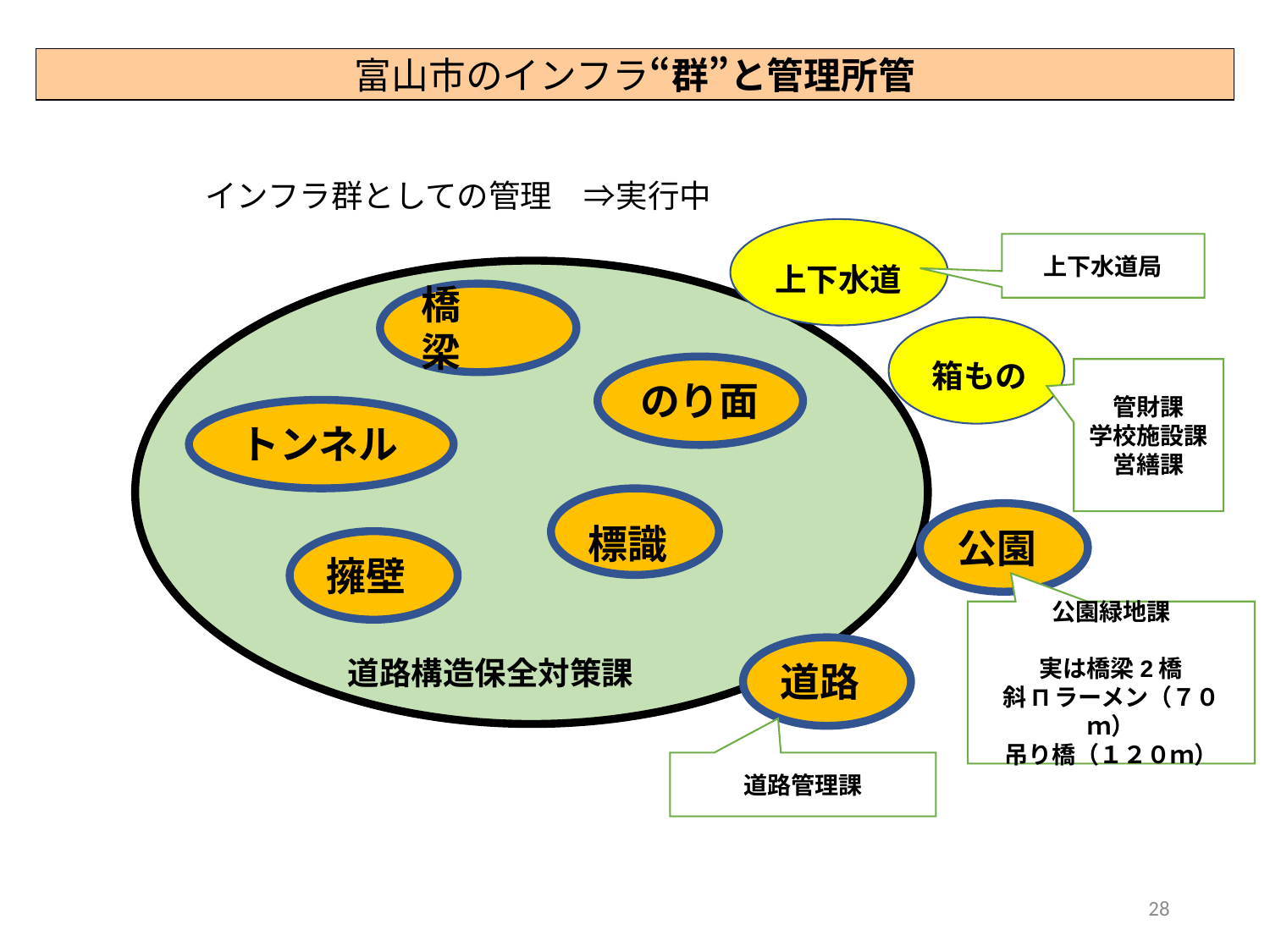

富山市のインフラ“群”と管理所管
インフラ群としての管理　⇒実行中

上下水道

上下水道局

橋　梁

箱もの

のり面

管財課
学校施設課営繕課

トンネル

標識

公園

擁壁

公園緑地課

実は橋梁2橋
斜Πラーメン（７０ｍ）
吊り橋（１２０ｍ）

道路

道路構造保全対策課
道路管理課
28